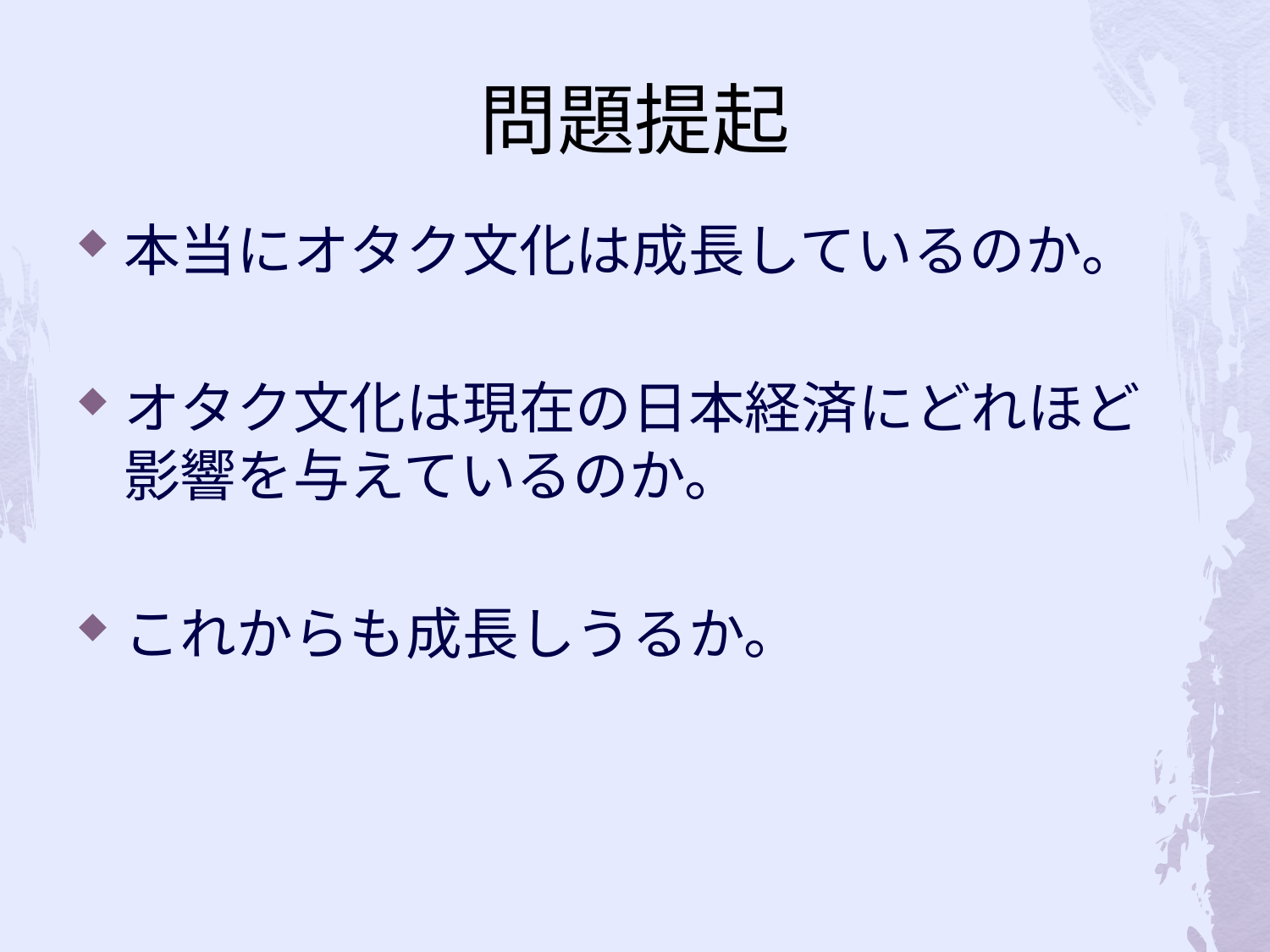

# 問題提起
本当にオタク文化は成長しているのか。

オタク文化は現在の日本経済にどれほど影響を与えているのか。

これからも成長しうるか。